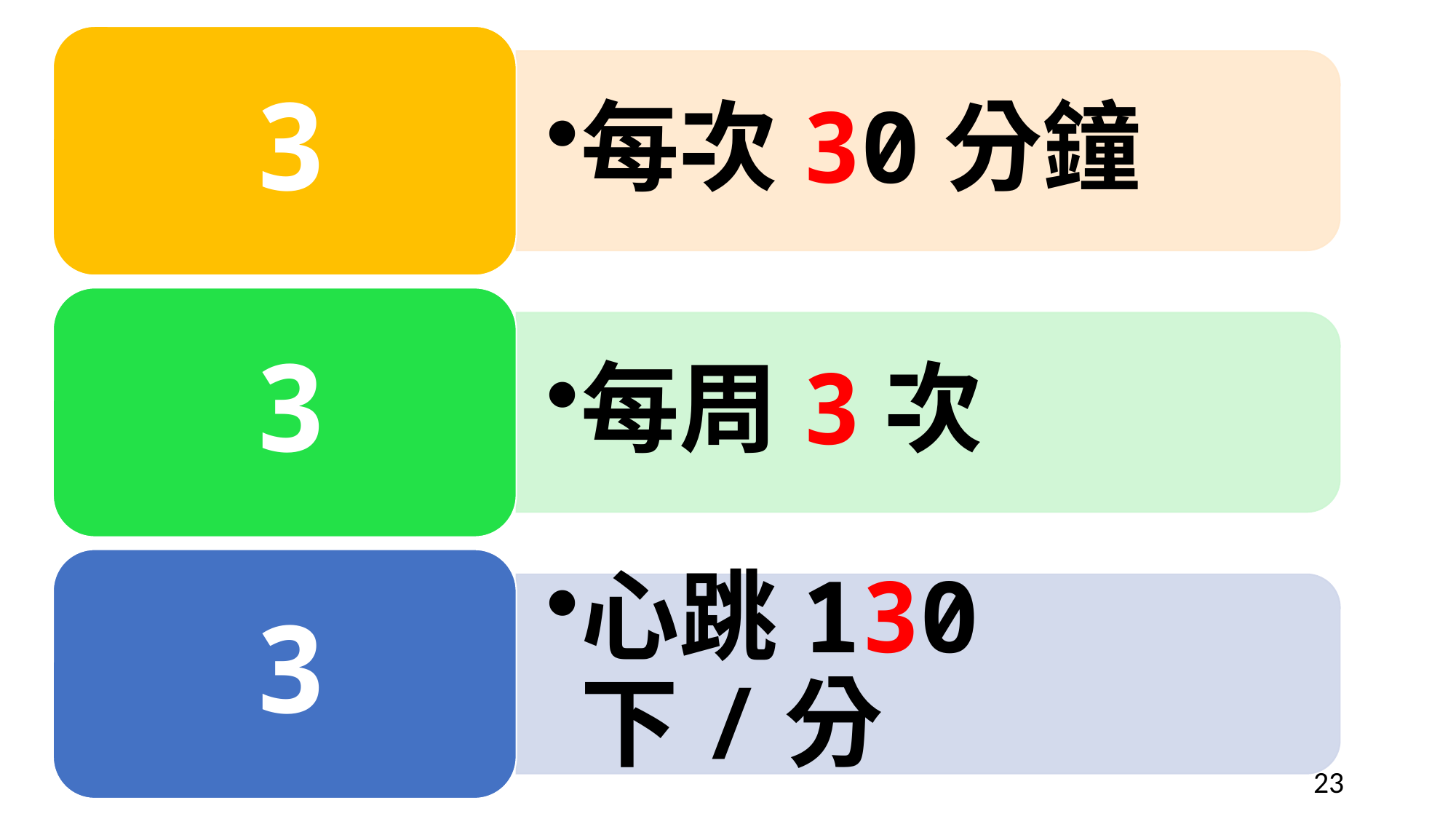

每次30分鐘
3
每周3次
3
心跳130下/分
3
23